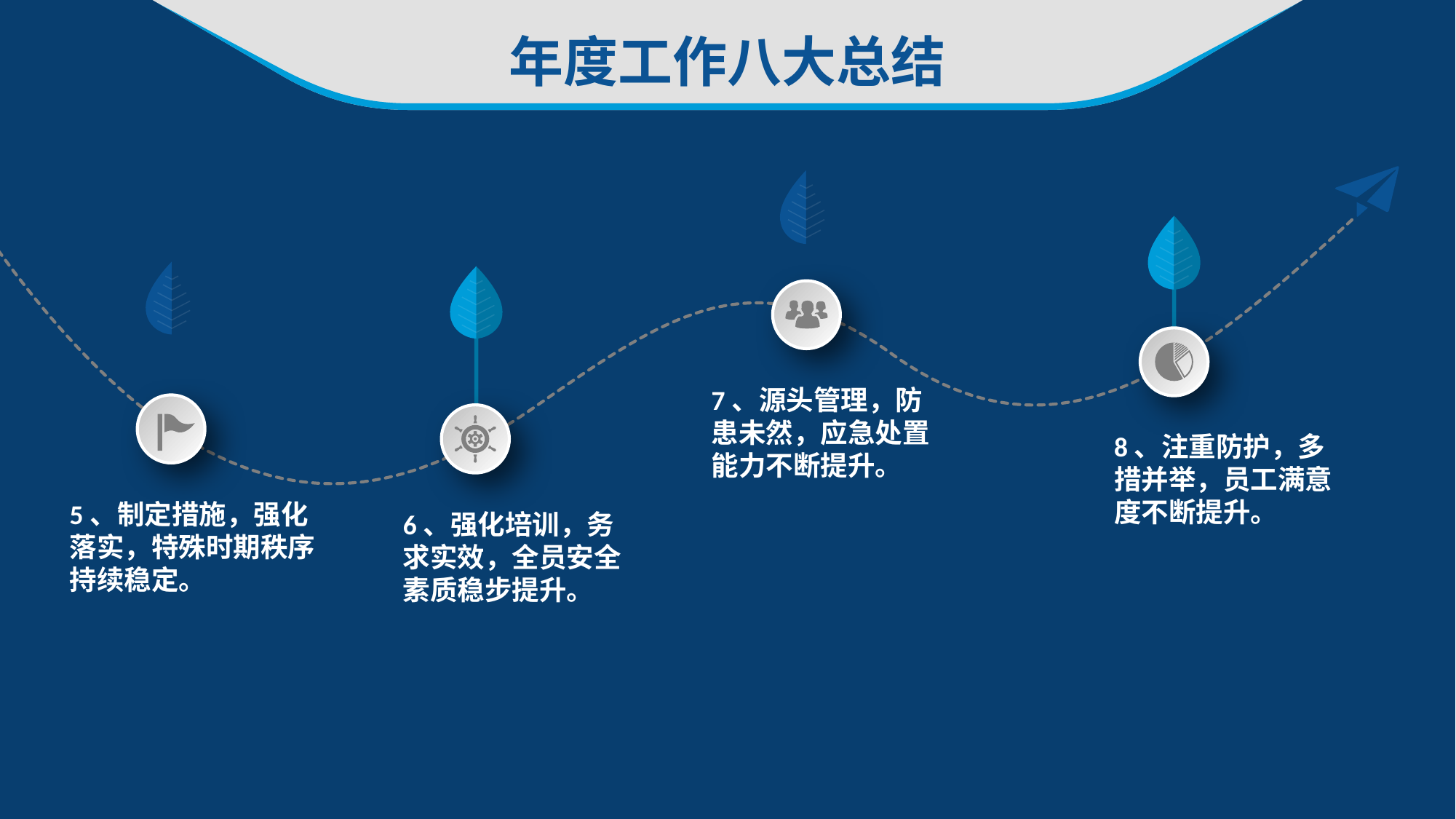

年度工作八大总结

7、源头管理，防患未然，应急处置能力不断提升。

8、注重防护，多措并举，员工满意度不断提升。
5、制定措施，强化落实，特殊时期秩序持续稳定。
6、强化培训，务求实效，全员安全素质稳步提升。